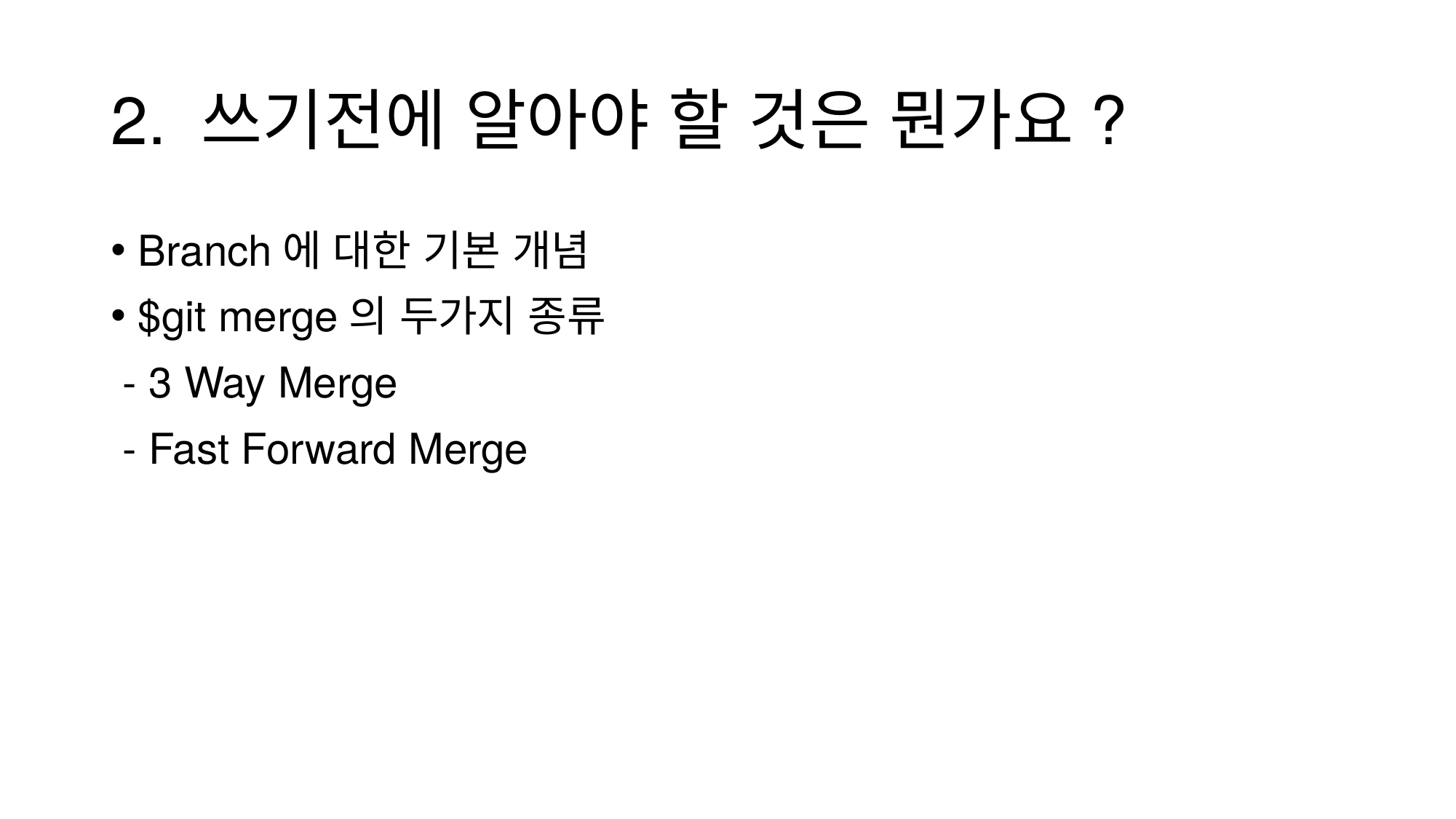

# 2. 쓰기전에 알아야 할 것은 뭔가요?
Branch에 대한 기본 개념
$git merge의 두가지 종류
 - 3 Way Merge
 - Fast Forward Merge